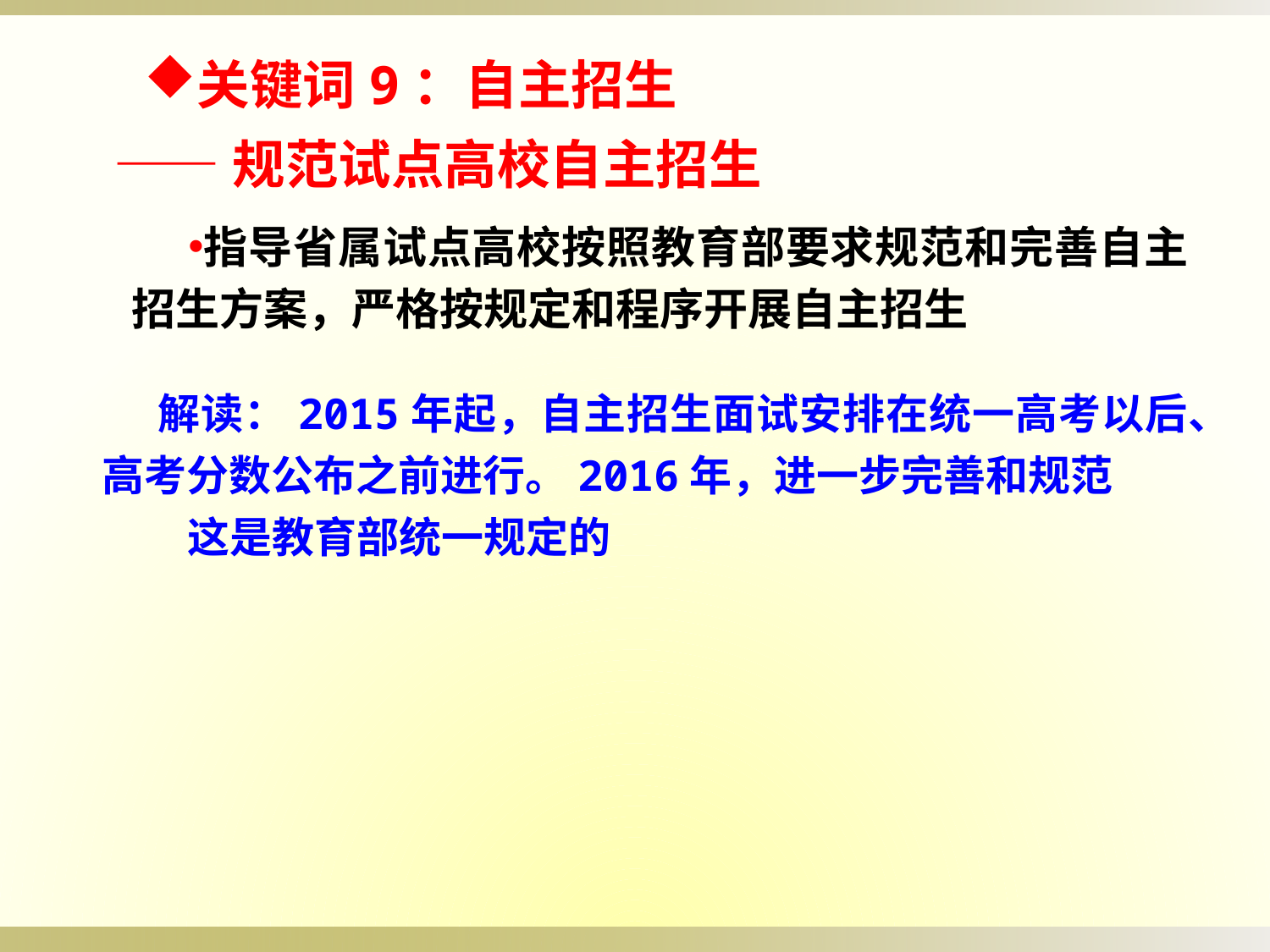

关键词9：自主招生
——规范试点高校自主招生
指导省属试点高校按照教育部要求规范和完善自主招生方案，严格按规定和程序开展自主招生
解读：2015年起，自主招生面试安排在统一高考以后、高考分数公布之前进行。2016年，进一步完善和规范
  这是教育部统一规定的